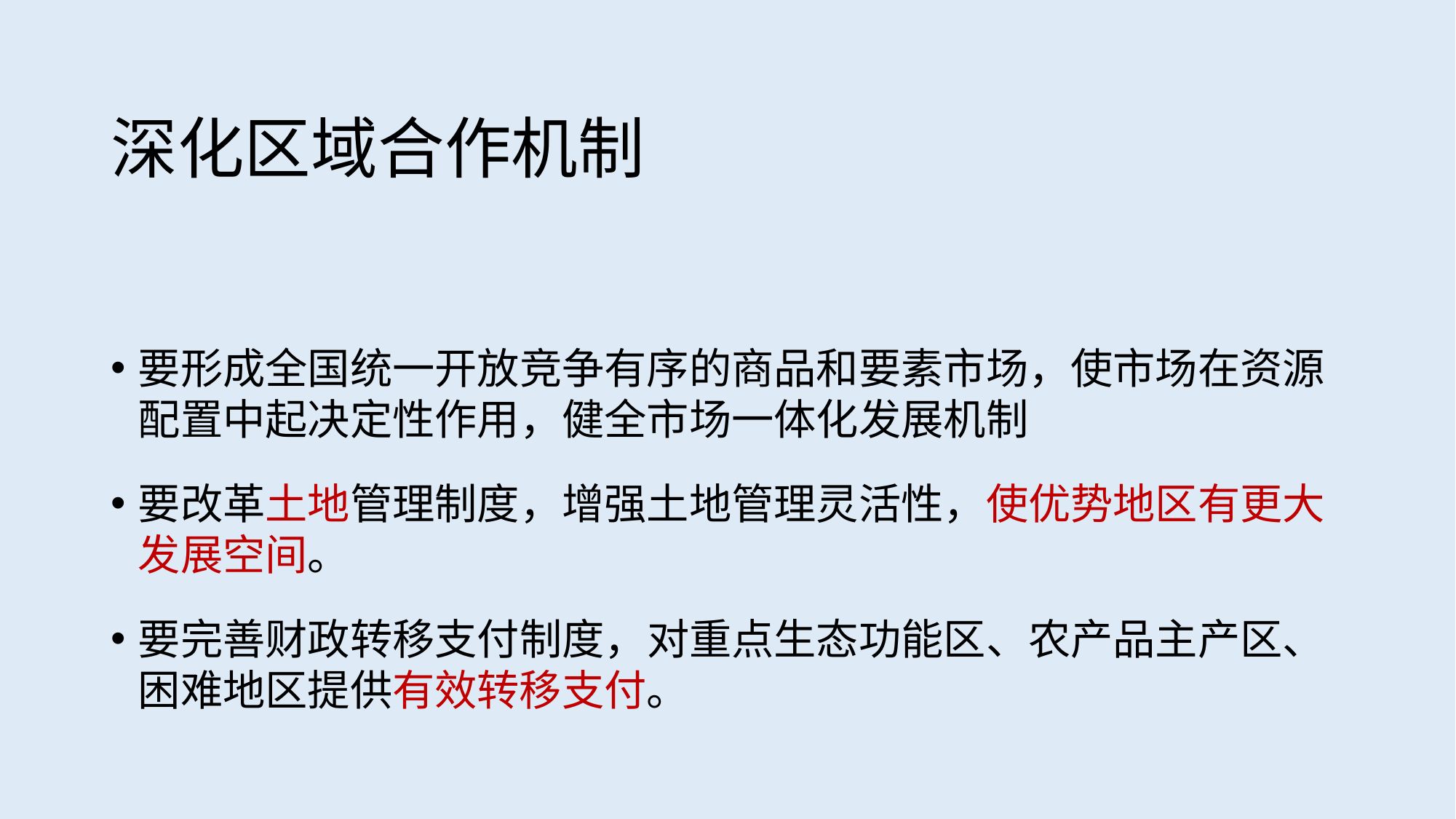

# 深化区域合作机制
要形成全国统一开放竞争有序的商品和要素市场，使市场在资源配置中起决定性作用，健全市场一体化发展机制
要改革土地管理制度，增强土地管理灵活性，使优势地区有更大发展空间。
要完善财政转移支付制度，对重点生态功能区、农产品主产区、困难地区提供有效转移支付。